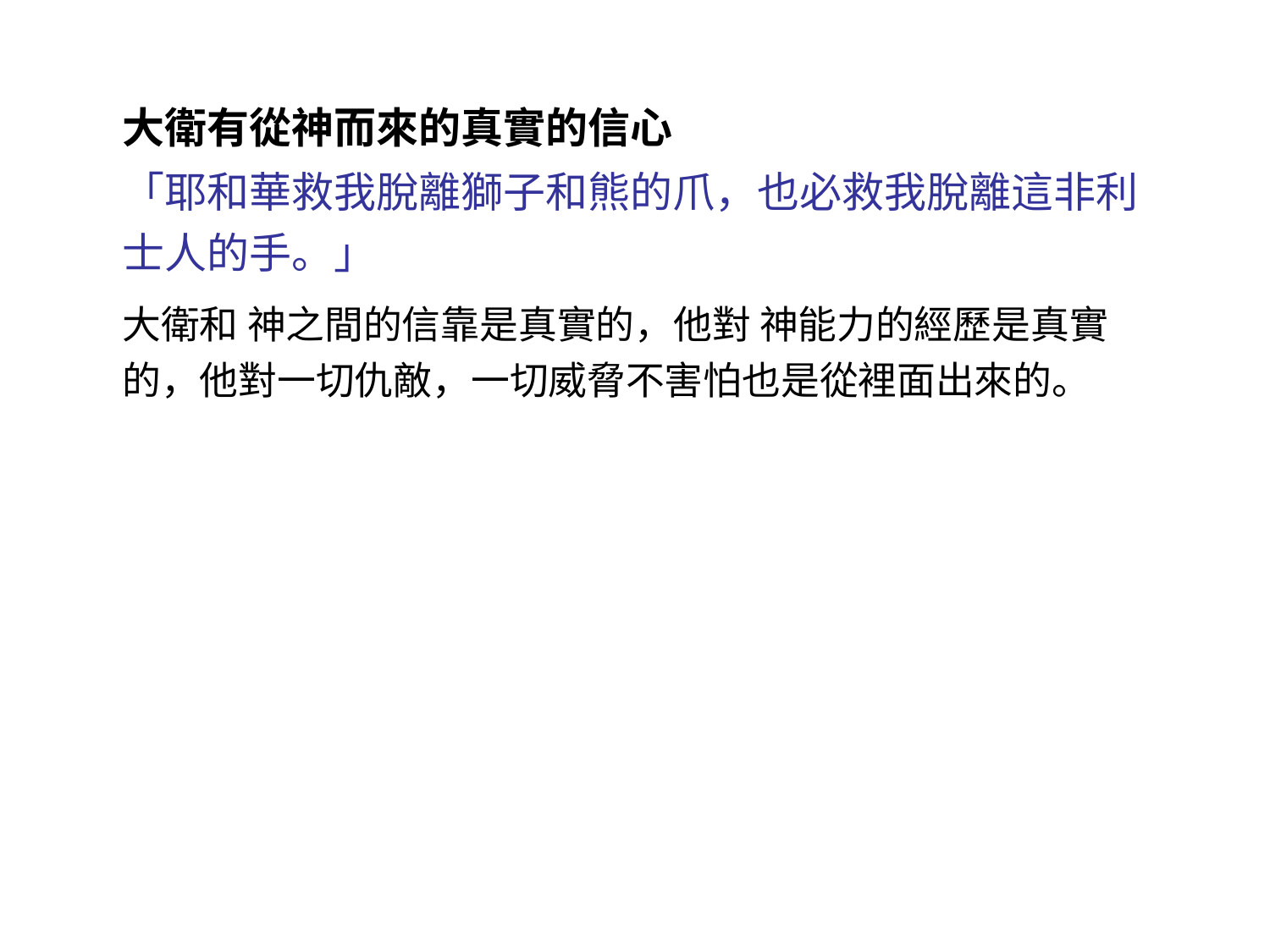

大衛有從神而來的真實的信心
「耶和華救我脫離獅子和熊的爪，也必救我脫離這非利士人的手。」
大衛和 神之間的信靠是真實的，他對 神能力的經歷是真實的，他對一切仇敵，一切威脅不害怕也是從裡面出來的。